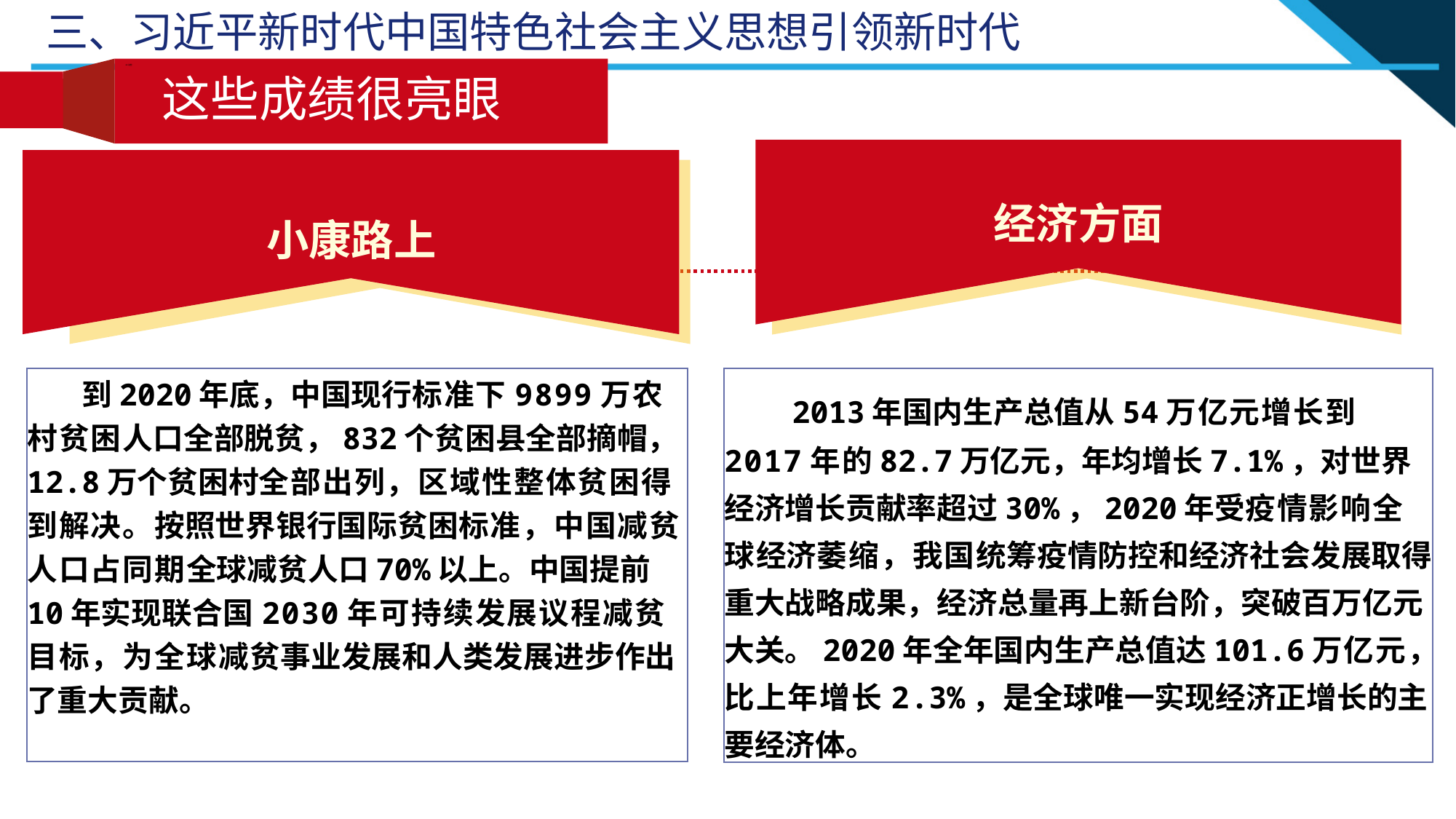

三、习近平新时代中国特色社会主义思想引领新时代

sh这些

这些成绩很亮眼

经济方面
      2013年国内生产总值从54万亿元增长到2017年的82.7万亿元，年均增长7.1%，对世界经济增长贡献率超过30%，2020年受疫情影响全球经济萎缩，我国统筹疫情防控和经济社会发展取得重大战略成果，经济总量再上新台阶，突破百万亿元大关。2020年全年国内生产总值达101.6万亿元，比上年增长2.3%，是全球唯一实现经济正增长的主要经济体。

小康路上

到2020年底，中国现行标准下9899万农村贫困人口全部脱贫，832个贫困县全部摘帽，12.8万个贫困村全部出列，区域性整体贫困得到解决。按照世界银行国际贫困标准，中国减贫人口占同期全球减贫人口70%以上。中国提前10年实现联合国2030年可持续发展议程减贫目标，为全球减贫事业发展和人类发展进步作出了重大贡献。